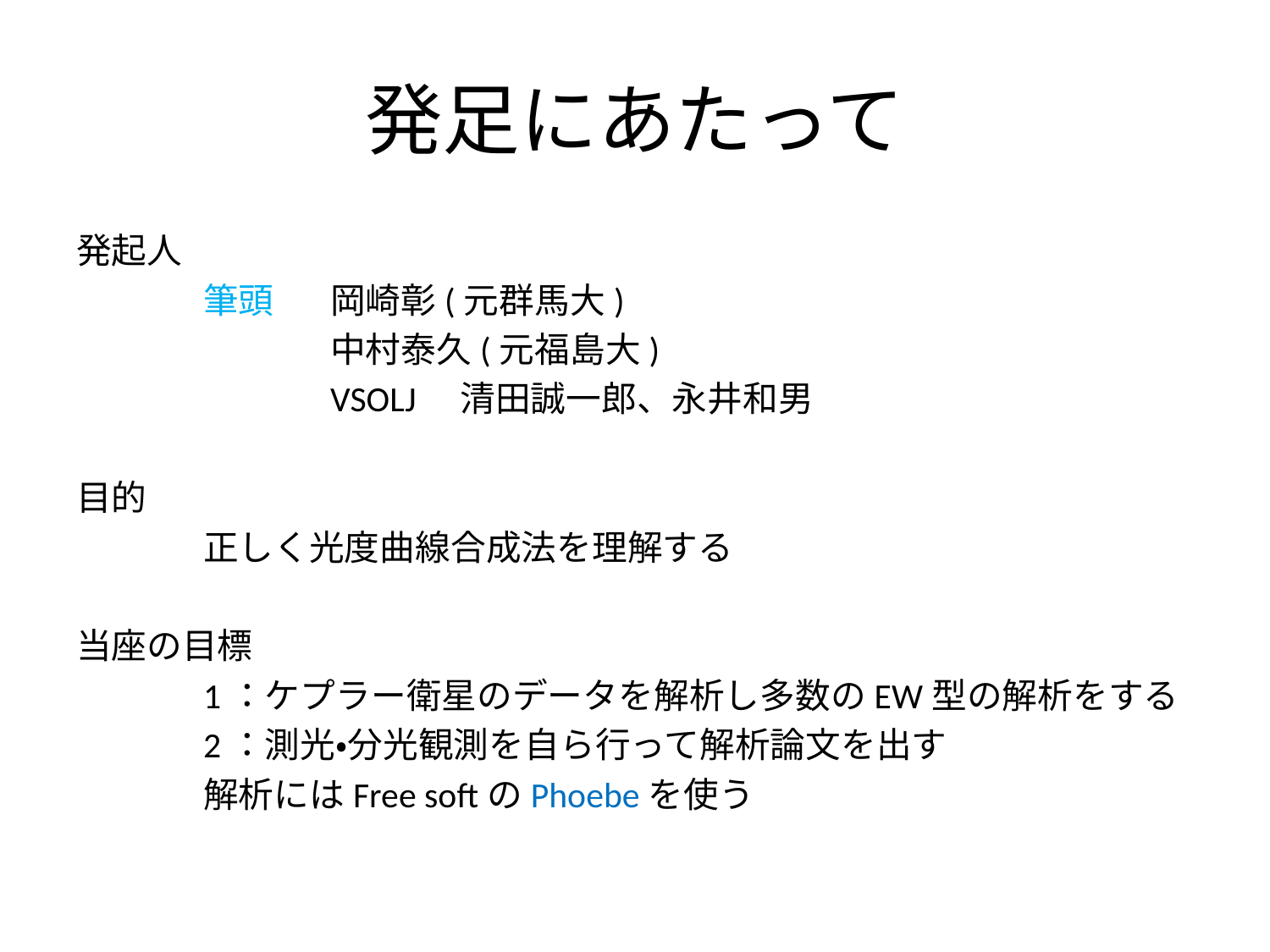

# 発足にあたって
発起人
	筆頭	岡崎彰(元群馬大)
		中村泰久(元福島大)
		VSOLJ　清田誠一郎、永井和男

目的
	正しく光度曲線合成法を理解する

当座の目標
	1：ケプラー衛星のデータを解析し多数のEW型の解析をする
	2：測光・分光観測を自ら行って解析論文を出す
	解析にはFree softのPhoebeを使う